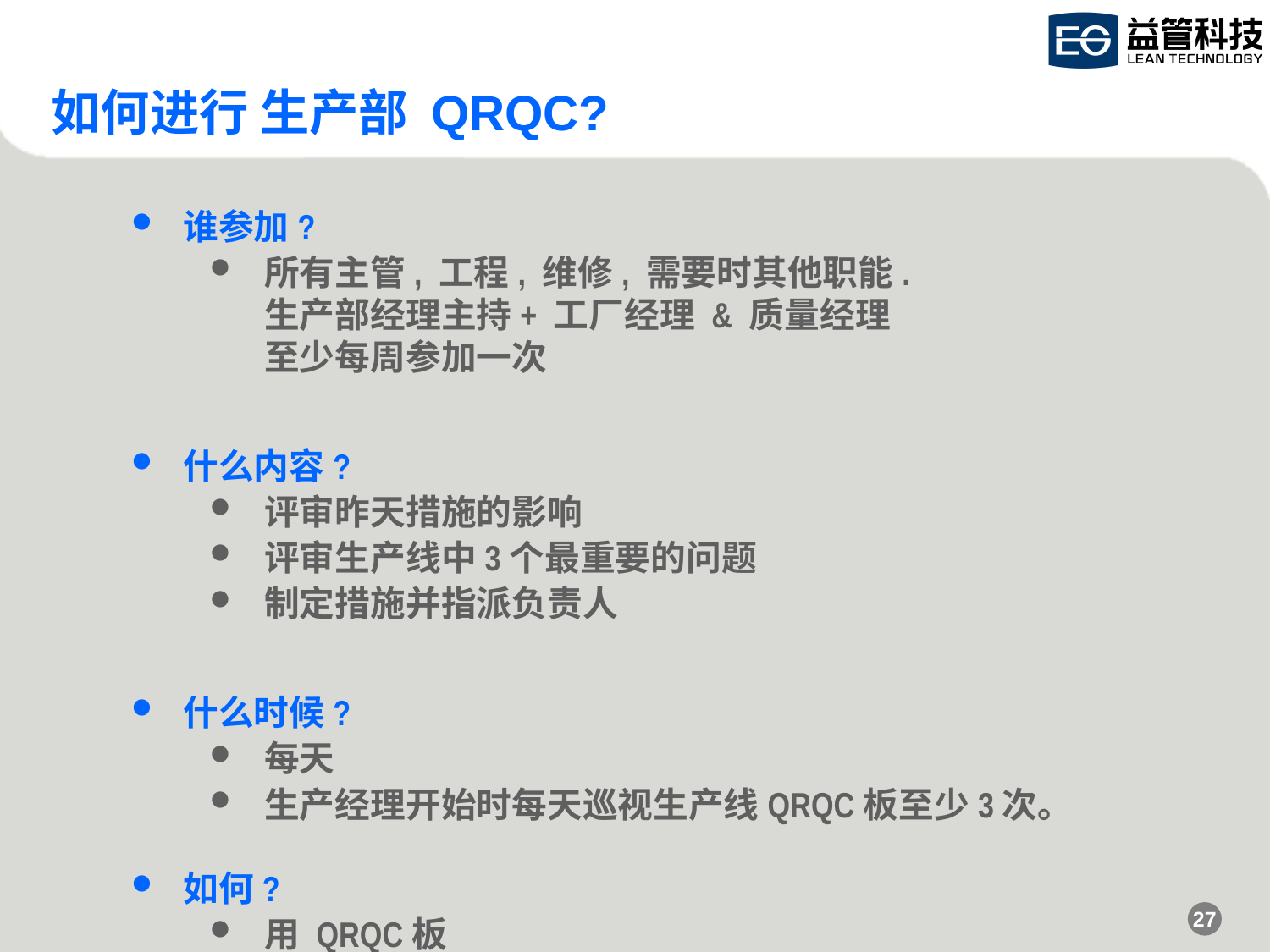

# 如何进行 生产部 QRQC?
谁参加?
所有主管, 工程, 维修, 需要时其他职能.
生产部经理主持+ 工厂经理 & 质量经理
至少每周参加一次

什么内容?
评审昨天措施的影响
评审生产线中3个最重要的问题
制定措施并指派负责人

什么时候?
每天
生产经理开始时每天巡视生产线QRQC板至少3次。
如何?
用 QRQC板